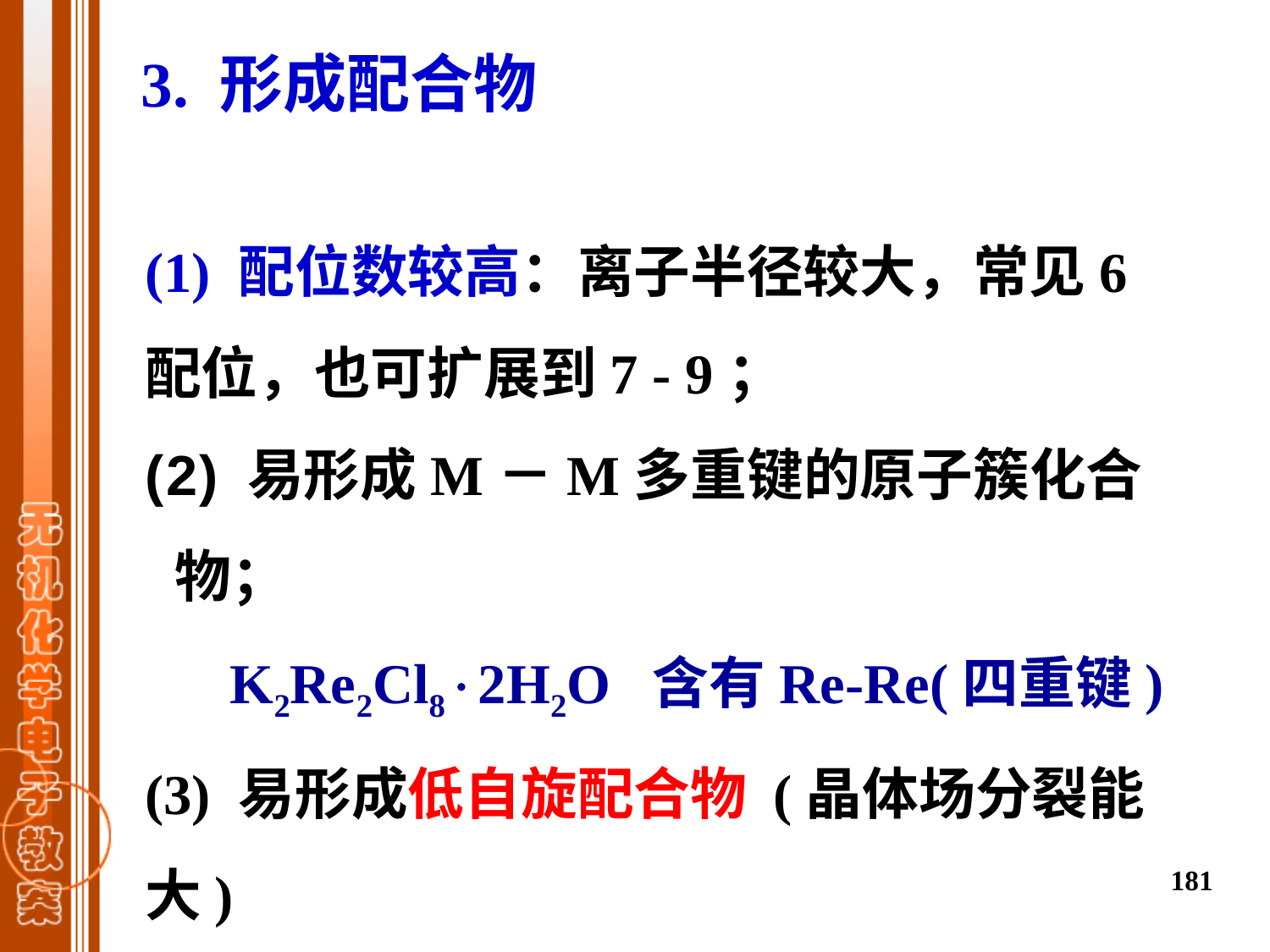

3. 形成配合物
(1) 配位数较高：离子半径较大，常见6配位，也可扩展到7 - 9；
 易形成M－M多重键的原子簇化合物；
      K2Re2Cl8⋅2H2O  含有Re-Re(四重键)
(3) 易形成低自旋配合物 (晶体场分裂能大)
181